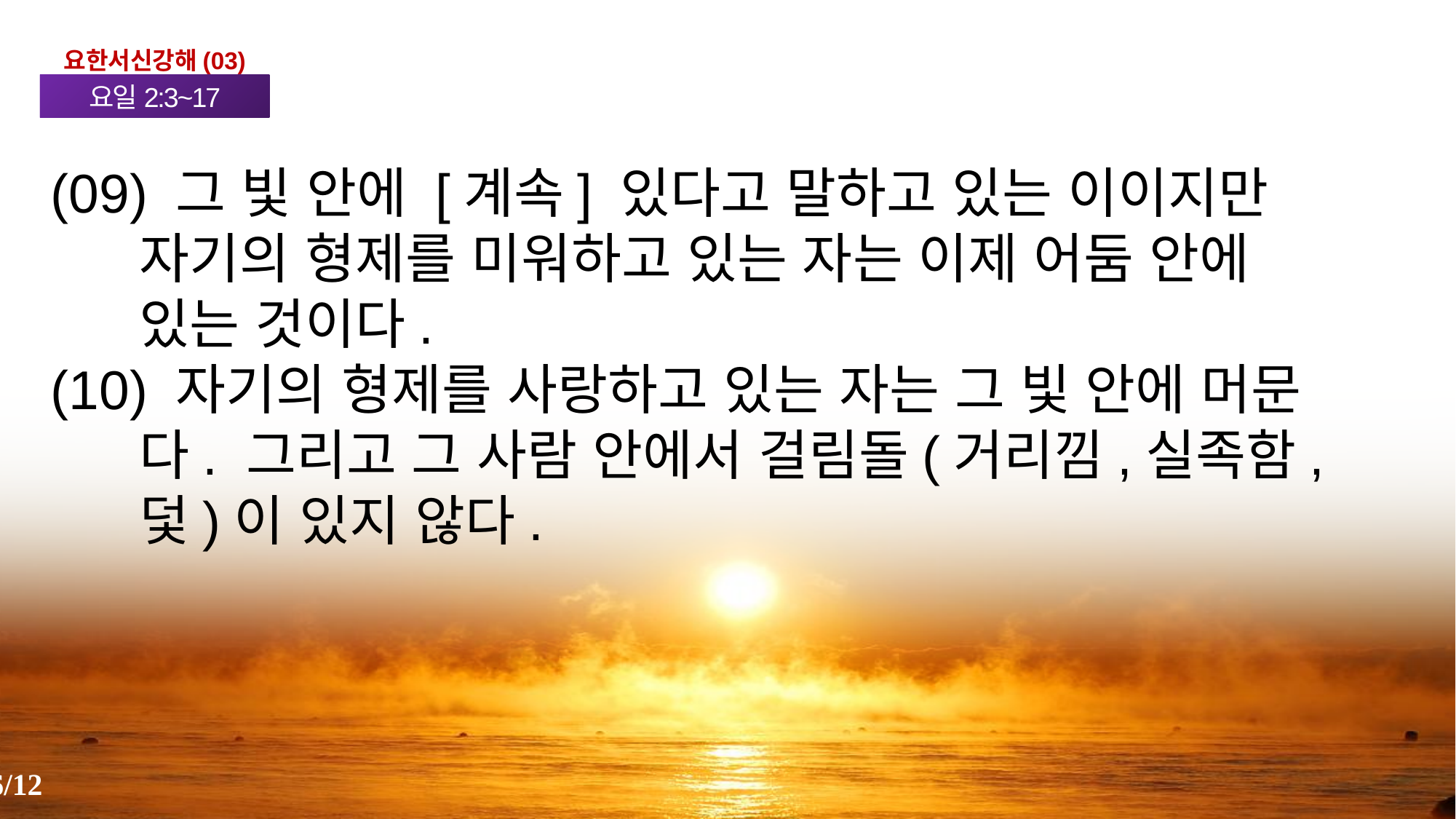

요한서신강해(03)
요일2:3~17

(09) 그 빛 안에 [계속] 있다고 말하고 있는 이이지만 자기의 형제를 미워하고 있는 자는 이제 어둠 안에 있는 것이다.
(10) 자기의 형제를 사랑하고 있는 자는 그 빛 안에 머문다. 그리고 그 사람 안에서 걸림돌(거리낌,실족함,덫)이 있지 않다.